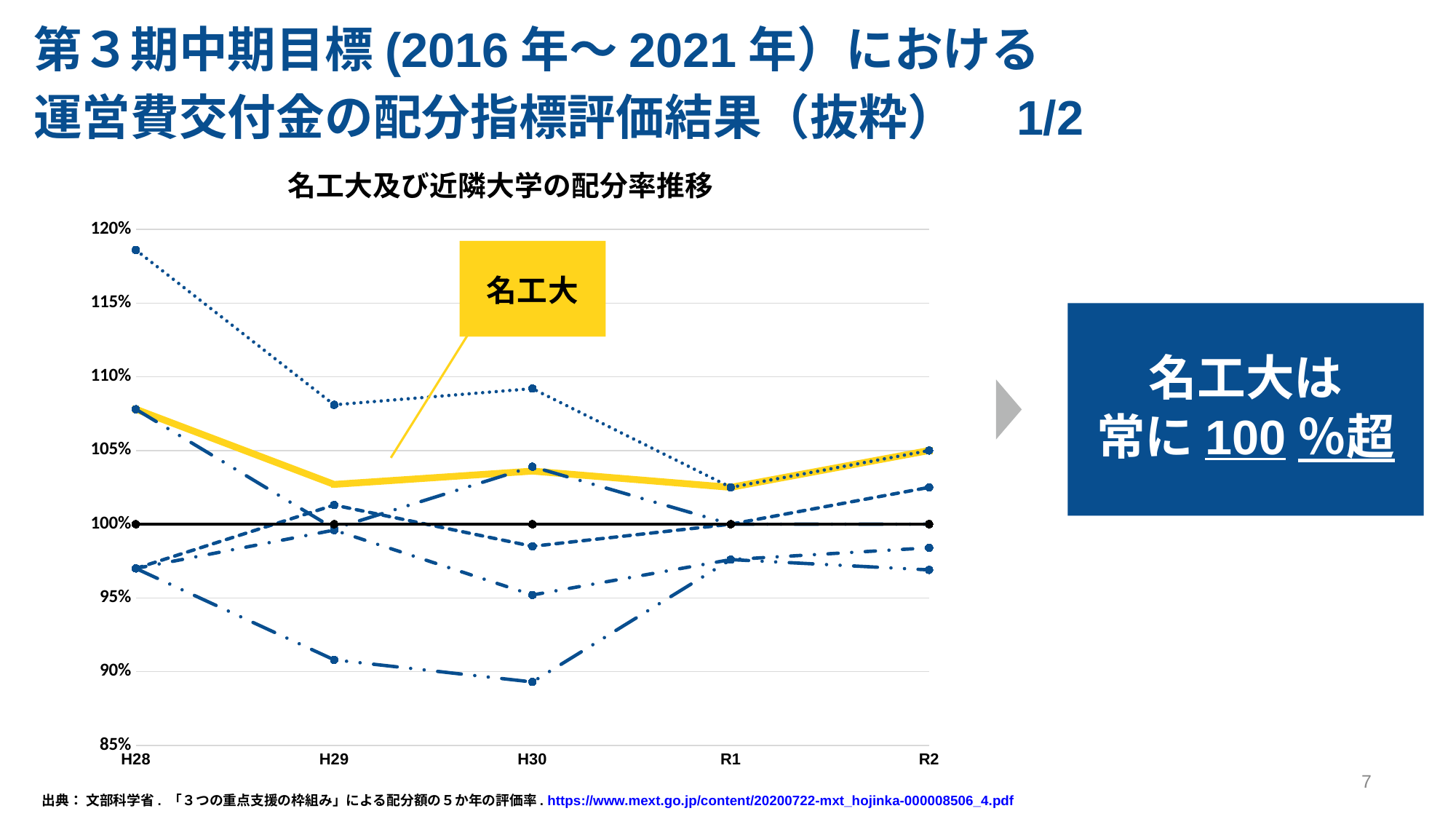

第３期中期目標(2016年～2021年）における
運営費交付金の配分指標評価結果（抜粋）　1/2

### Chart: 名工大及び近隣大学の配分率推移

| Category | 名工大 | 静岡大 | 岐阜大 | 愛教大 | 豊技大 | 三重大 | 基準線 |
|---|---|---|---|---|---|---|---|
| H28 | 1.078 | 0.97 | 0.97 | 0.97 | 1.078 | 1.186 | 1.0 |
| H29 | 1.027 | 0.908 | 1.013 | 0.996 | 0.997 | 1.081 | 1.0 |
| H30 | 1.036 | 0.893 | 0.985 | 0.952 | 1.039 | 1.092 | 1.0 |
| R1 | 1.025 | 0.976 | 1.0 | 0.976 | 1.0 | 1.025 | 1.0 |
| R2 | 1.05 | 0.969 | 1.025 | 0.984 | 1.0 | 1.05 | 1.0 |
名工大は
常に100％超

7
出典： 文部科学省. 「３つの重点支援の枠組み」による配分額の５か年の評価率. https://www.mext.go.jp/content/20200722-mxt_hojinka-000008506_4.pdf